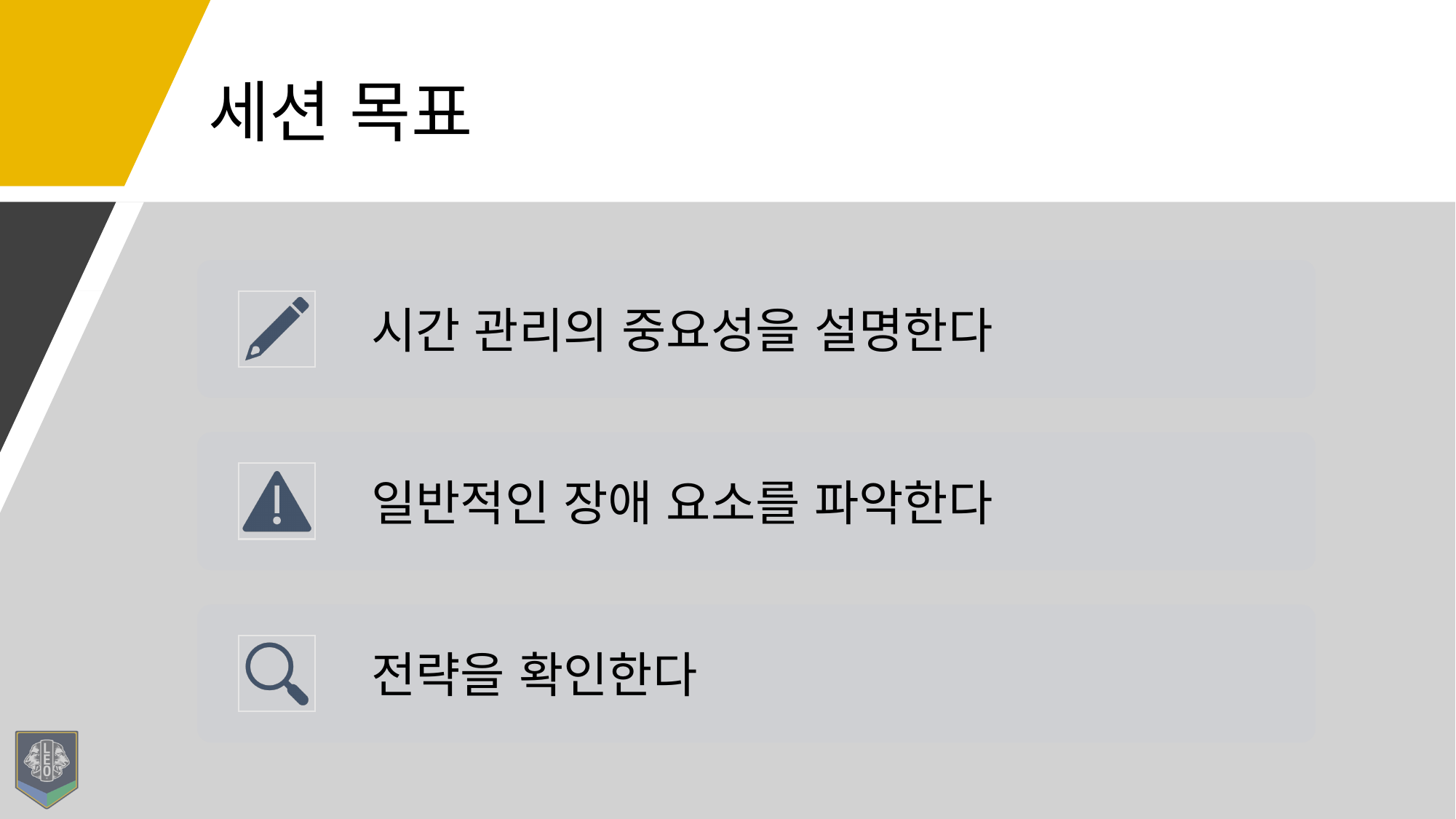

# 세션 목표

시간 관리의 중요성을 설명한다
일반적인 장애 요소를 파악한다
전략을 확인한다